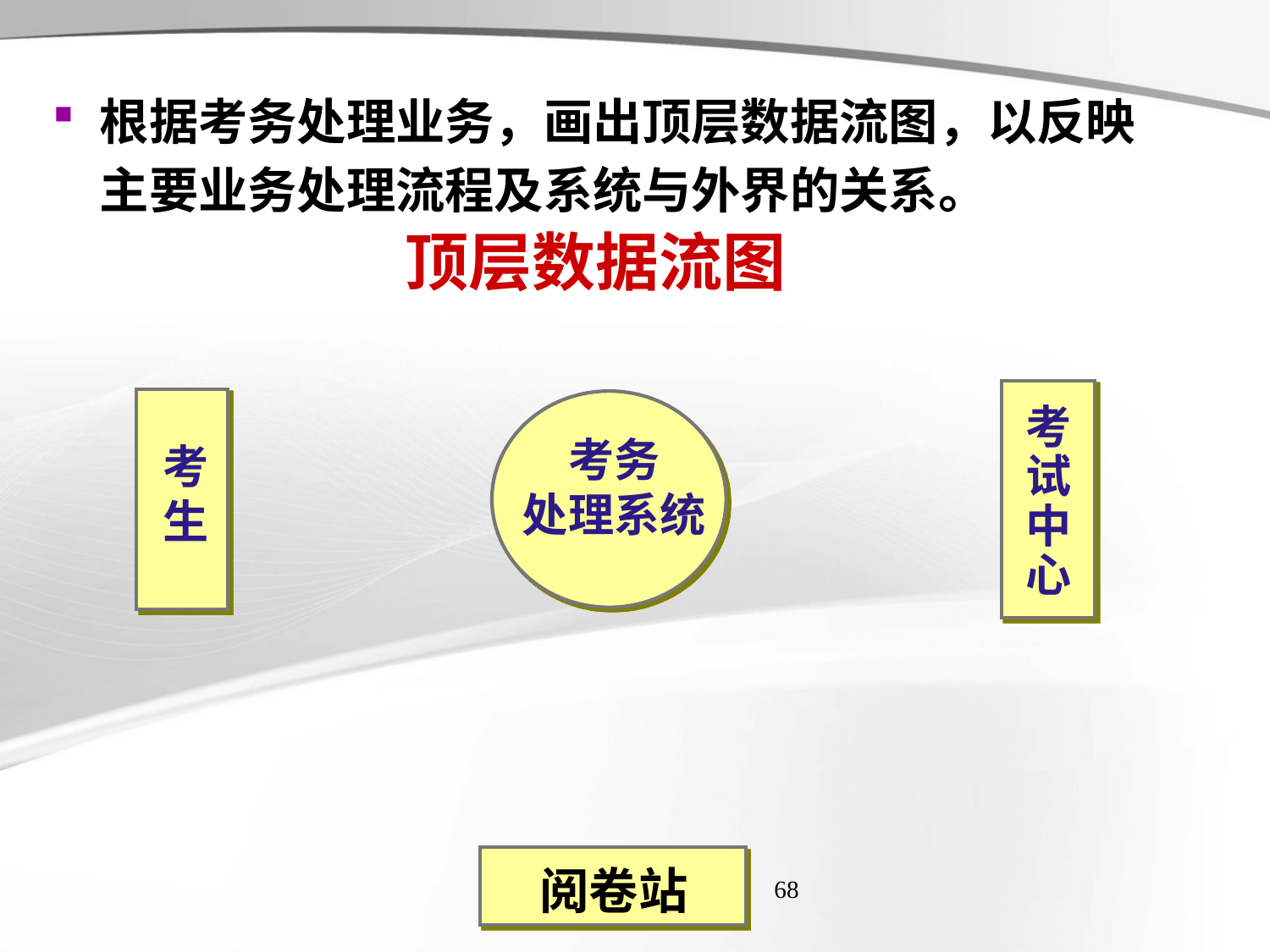

根据考务处理业务，画出顶层数据流图，以反映主要业务处理流程及系统与外界的关系。
顶层数据流图

考
试
中
心

考
生

考务
处理系统

阅卷站
68